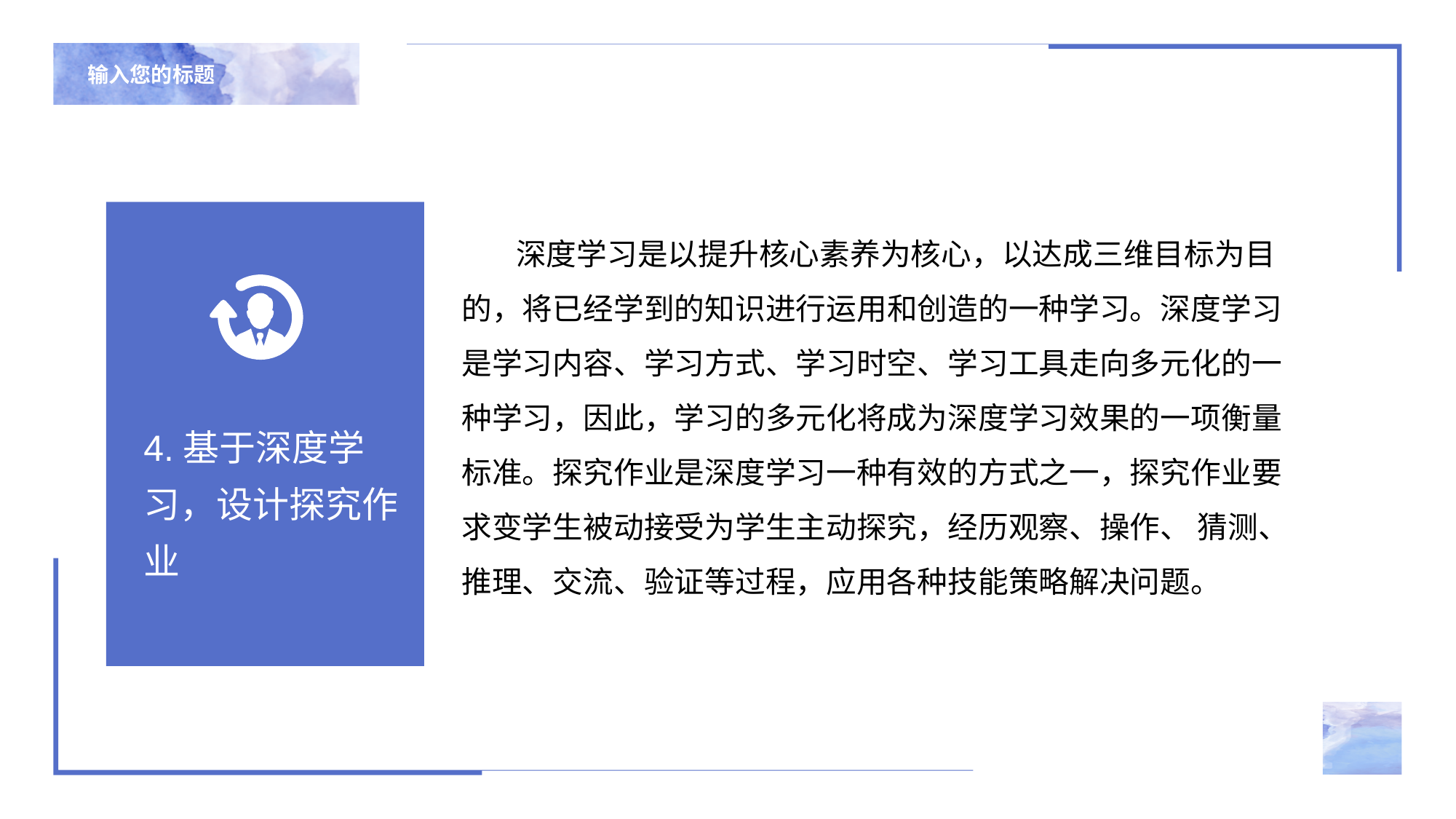

输入您的标题

       深度学习是以提升核心素养为核心，以达成三维目标为目的，将已经学到的知识进行运用和创造的一种学习。深度学习是学习内容、学习方式、学习时空、学习工具走向多元化的一种学习，因此，学习的多元化将成为深度学习效果的一项衡量标准。探究作业是深度学习一种有效的方式之一，探究作业要求变学生被动接受为学生主动探究，经历观察、操作、 猜测、推理、交流、验证等过程，应用各种技能策略解决问题。
4.基于深度学习，设计探究作业
此处添加详细文本描述，建议与标题相关并符合整体语言风格，语言描述尽量简洁生动。
此处添加详细文本描述，建议与标题相关并符合整体语言风格，语言描述尽量简洁生动。